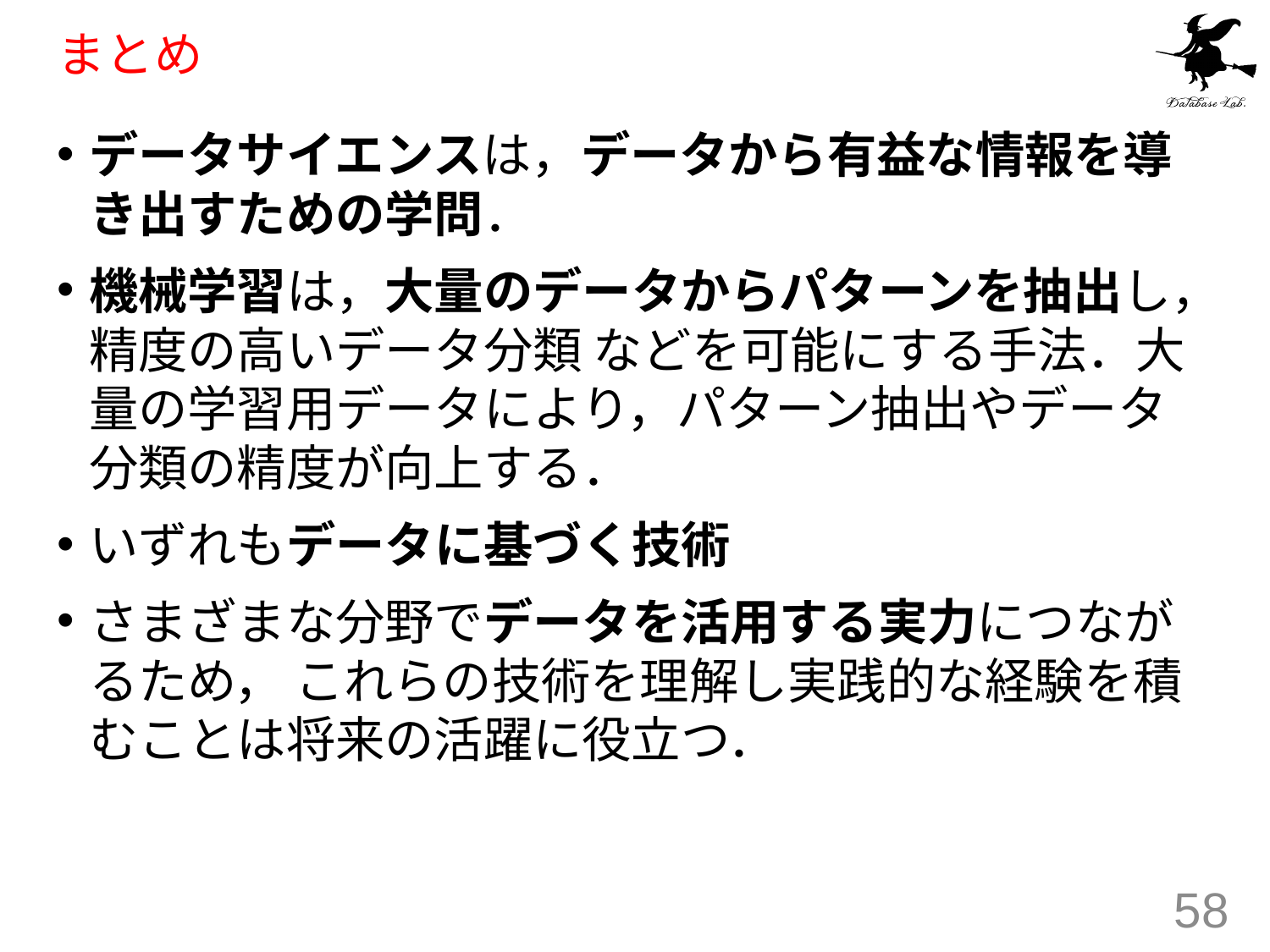

# まとめ
データサイエンスは，データから有益な情報を導き出すための学問．
機械学習は，大量のデータからパターンを抽出し，精度の高いデータ分類 などを可能にする手法．大量の学習用データにより，パターン抽出やデータ分類の精度が向上する．
いずれもデータに基づく技術
さまざまな分野でデータを活用する実力につながるため， これらの技術を理解し実践的な経験を積むことは将来の活躍に役立つ．
58